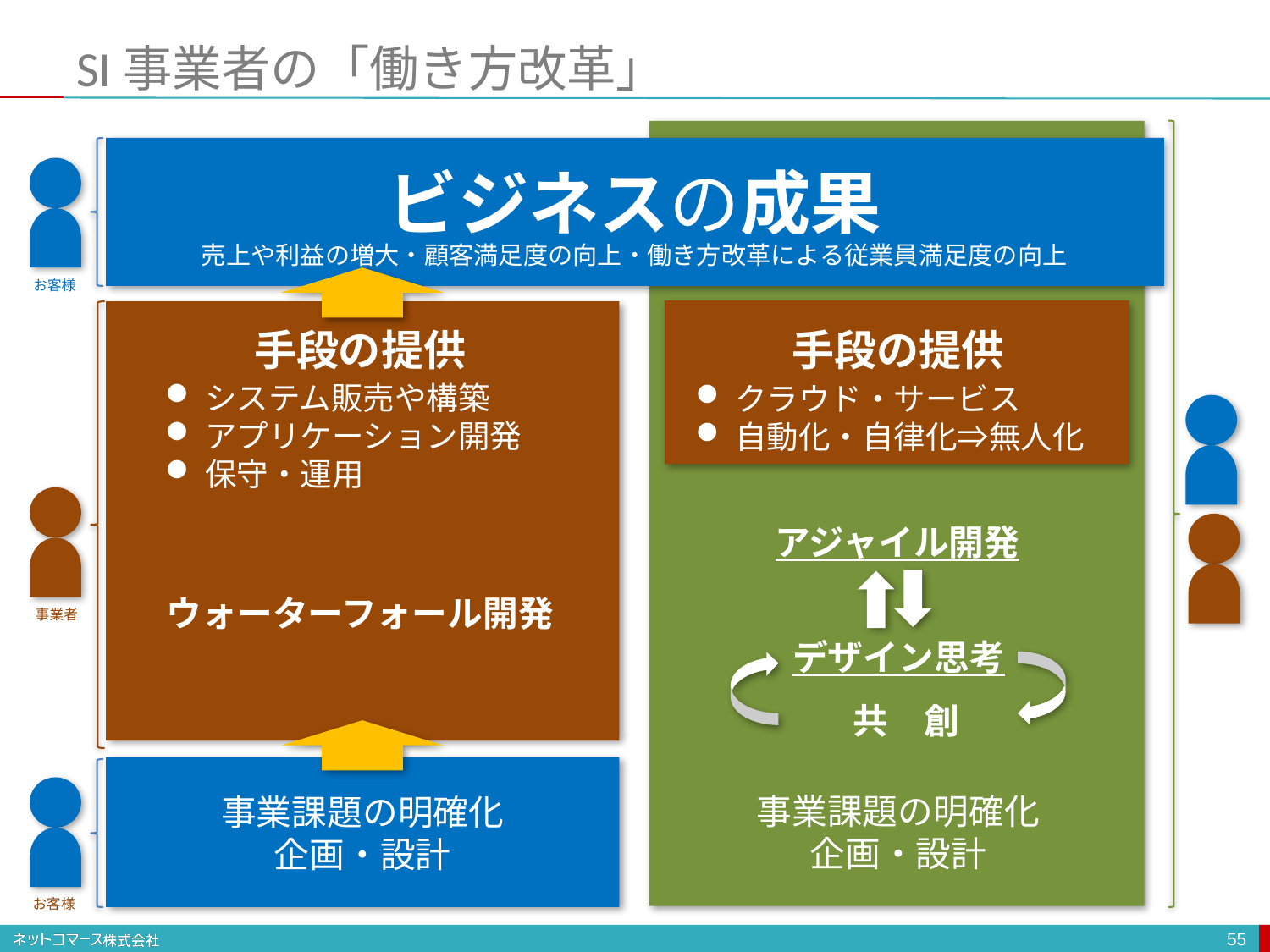

# SI事業者の「働き方改革」

ビジネスの成果
売上や利益の増大・顧客満足度の向上・働き方改革による従業員満足度の向上

お客様

手段の提供
手段の提供
システム販売や構築
アプリケーション開発
保守・運用
クラウド・サービス
自動化・自律化⇒無人化

アジャイル開発

ウォーターフォール開発
事業者
デザイン思考

共　創

事業課題の明確化
企画・設計

事業課題の明確化
企画・設計
お客様
55